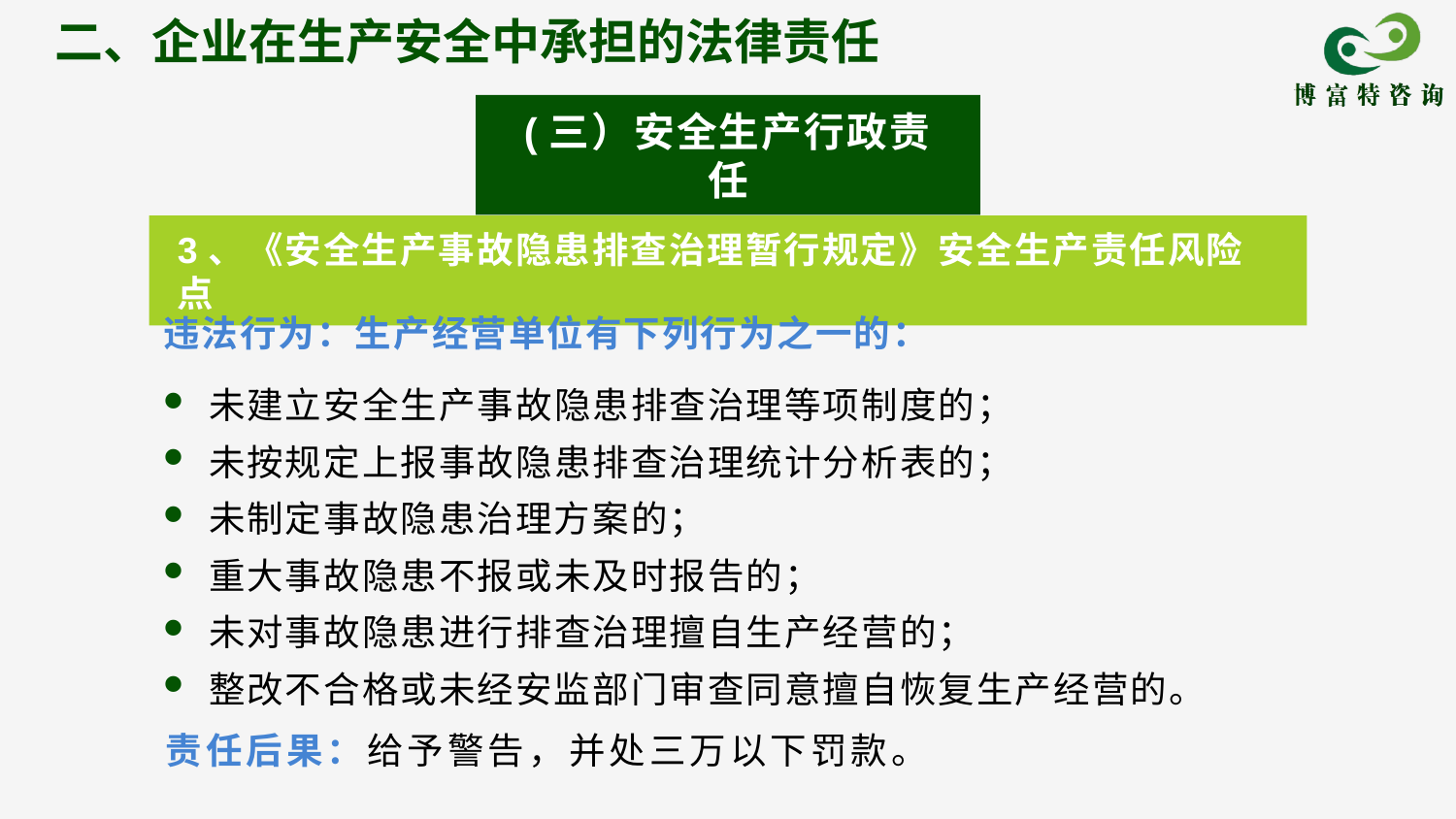

二、企业在生产安全中承担的法律责任
(三）安全生产行政责任
3、《安全生产事故隐患排查治理暂行规定》安全生产责任风险点
违法行为：生产经营单位有下列行为之一的：
未建立安全生产事故隐患排查治理等项制度的；
未按规定上报事故隐患排查治理统计分析表的；
未制定事故隐患治理方案的；
重大事故隐患不报或未及时报告的；
未对事故隐患进行排查治理擅自生产经营的；
整改不合格或未经安监部门审查同意擅自恢复生产经营的。
责任后果：给予警告，并处三万以下罚款。